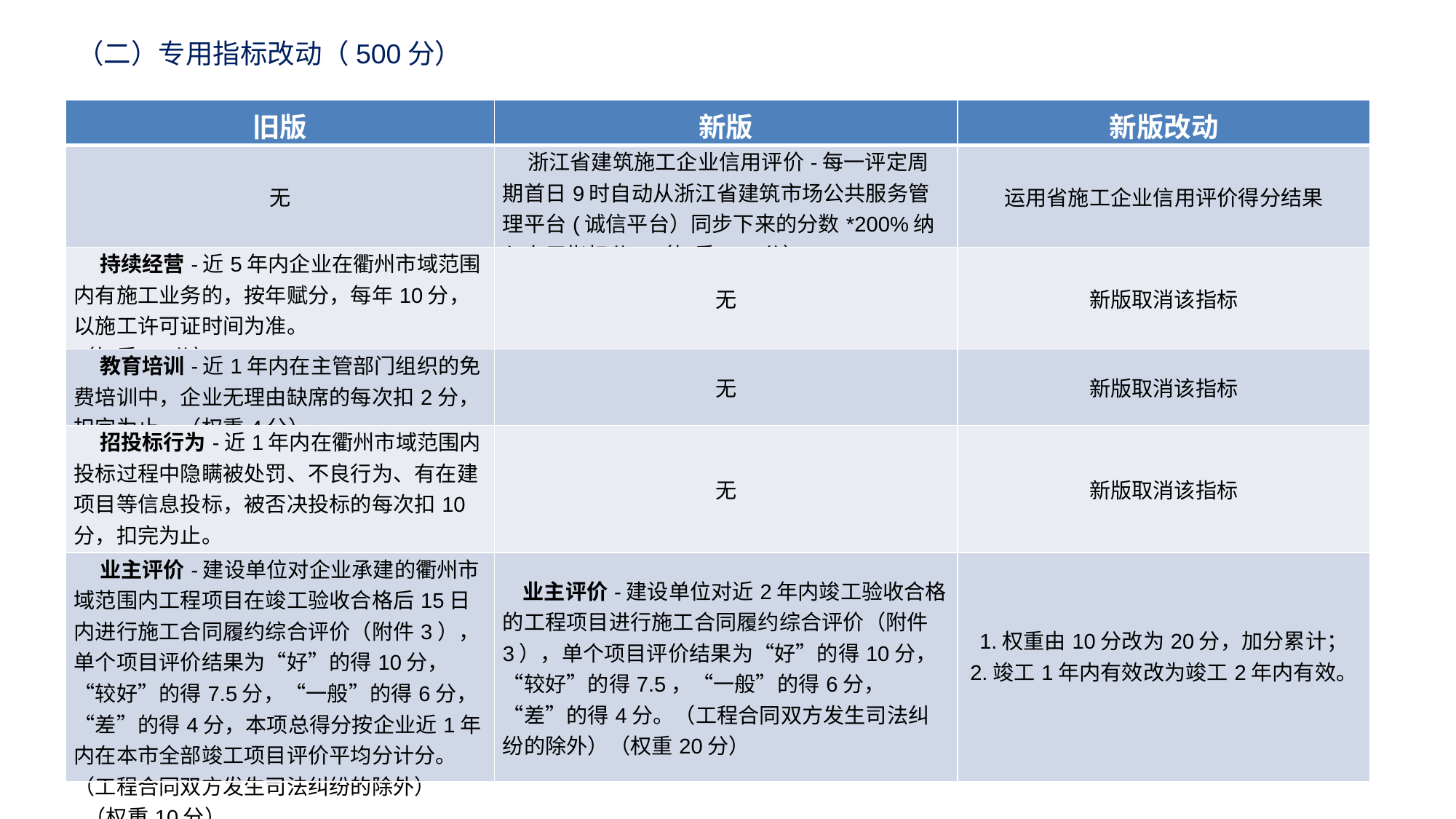

（二）专用指标改动（500分）
| 旧版 | 新版 | 新版改动 |
| --- | --- | --- |
| 无 | 浙江省建筑施工企业信用评价-每一评定周期首日9时自动从浙江省建筑市场公共服务管理平台(诚信平台）同步下来的分数\*200%纳入专用指标分。（权重300分） | 运用省施工企业信用评价得分结果 |
| 持续经营-近5年内企业在衢州市域范围内有施工业务的，按年赋分，每年10分，以施工许可证时间为准。 （权重50分） | 无 | 新版取消该指标 |
| 教育培训-近1年内在主管部门组织的免费培训中，企业无理由缺席的每次扣2分，扣完为止。（权重4分） | 无 | 新版取消该指标 |
| 招投标行为-近1年内在衢州市域范围内投标过程中隐瞒被处罚、不良行为、有在建项目等信息投标，被否决投标的每次扣10分，扣完为止。 （权重40分） | 无 | 新版取消该指标 |
| 业主评价-建设单位对企业承建的衢州市域范围内工程项目在竣工验收合格后15日内进行施工合同履约综合评价（附件3），单个项目评价结果为“好”的得10分，“较好”的得7.5分，“一般”的得6分， “差”的得4分，本项总得分按企业近1年内在本市全部竣工项目评价平均分计分。（工程合同双方发生司法纠纷的除外） （权重10分） | 业主评价-建设单位对近2年内竣工验收合格的工程项目进行施工合同履约综合评价（附件3），单个项目评价结果为“好”的得10分，“较好”的得7.5，“一般”的得6分， “差”的得4分。（工程合同双方发生司法纠纷的除外）（权重20分） | 1.权重由10分改为20分，加分累计； 2.竣工1年内有效改为竣工2年内有效。 |